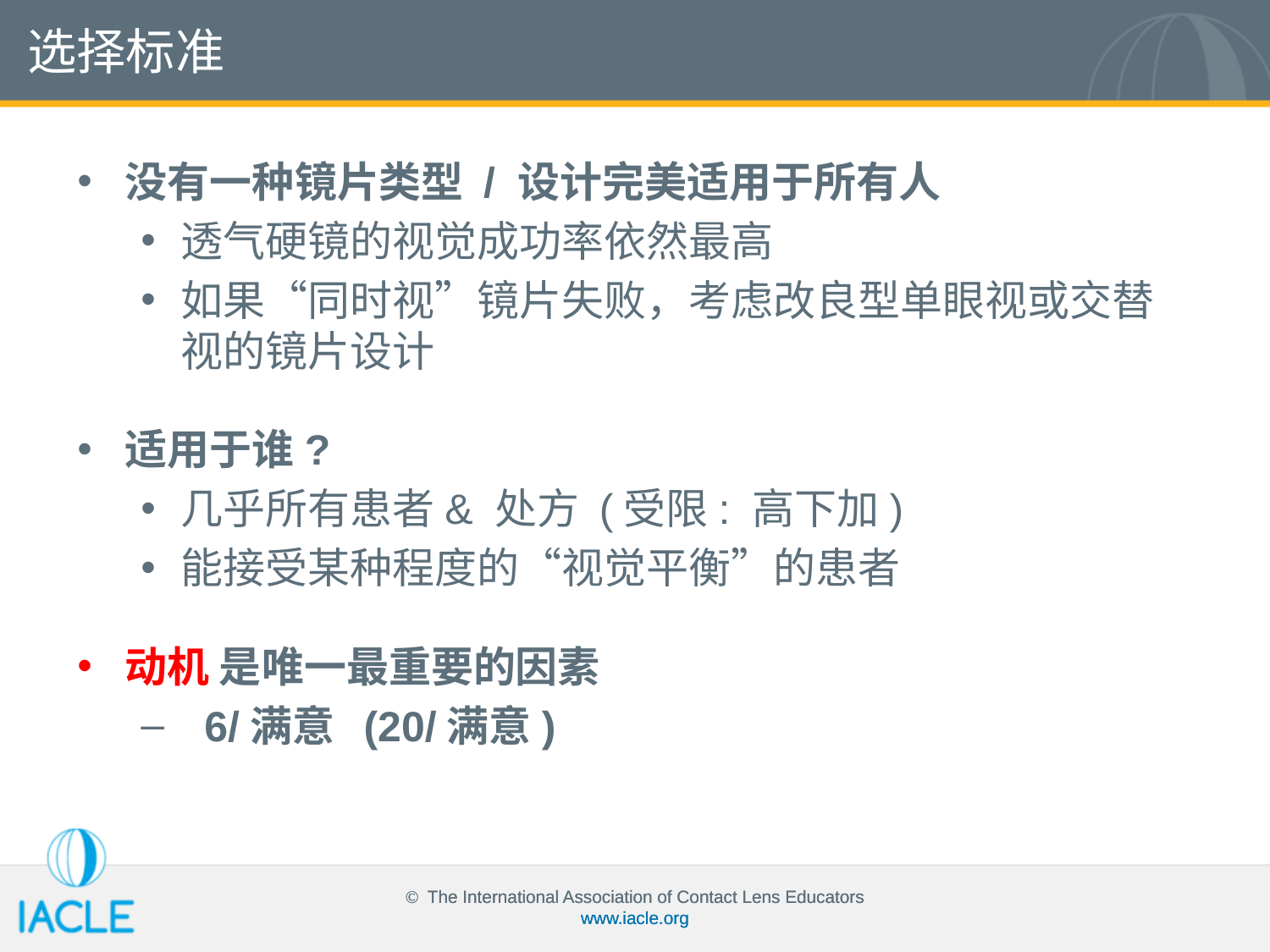

选择标准
没有一种镜片类型 / 设计完美适用于所有人
透气硬镜的视觉成功率依然最高
如果“同时视”镜片失败，考虑改良型单眼视或交替视的镜片设计

适用于谁?
几乎所有患者& 处方 (受限: 高下加)
能接受某种程度的“视觉平衡”的患者

动机 是唯一最重要的因素
  6/满意  (20/满意)